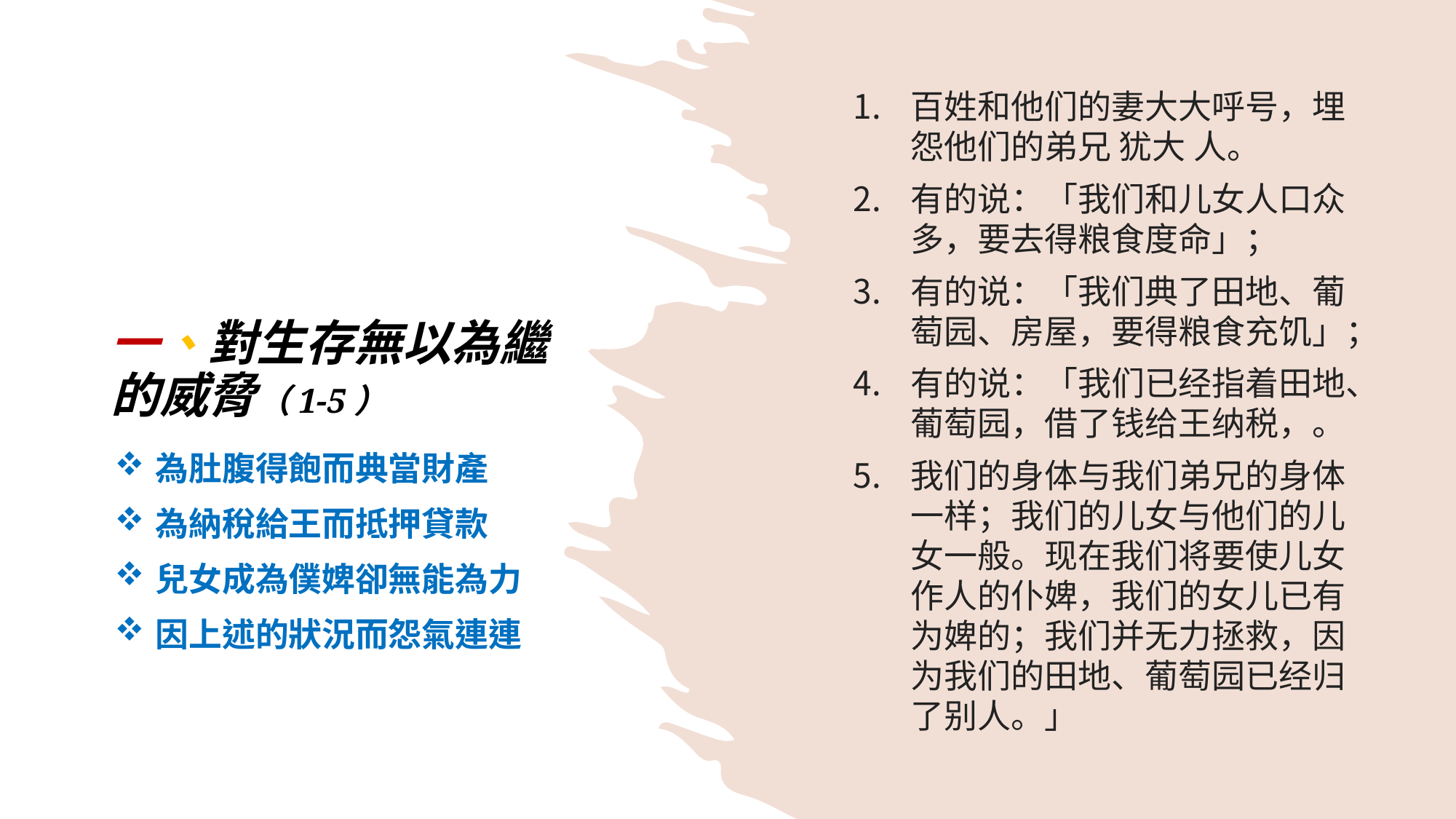

# 一、對生存無以為繼的威脅（1-5）
百姓和他们的妻大大呼号，埋怨他们的弟兄 犹大 人。
有的说：「我们和儿女人口众多，要去得粮食度命」；
有的说：「我们典了田地、葡萄园、房屋，要得粮食充饥」；
有的说：「我们已经指着田地、葡萄园，借了钱给王纳税，。
我们的身体与我们弟兄的身体一样；我们的儿女与他们的儿女一般。现在我们将要使儿女作人的仆婢，我们的女儿已有为婢的；我们并无力拯救，因为我们的田地、葡萄园已经归了别人。」
為肚腹得飽而典當財產
為納稅給王而抵押貸款
兒女成為僕婢卻無能為力
因上述的狀況而怨氣連連